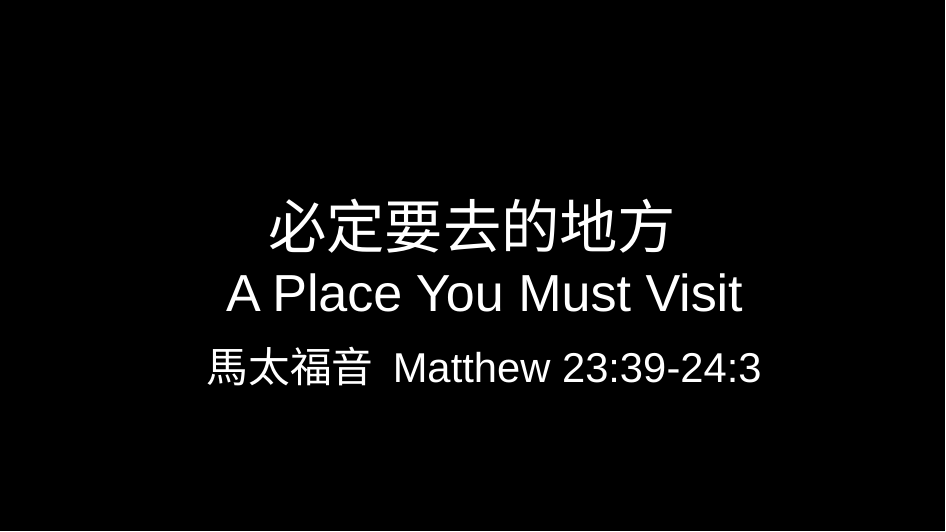

# 必定要去的地方 A Place You Must Visit
馬太福音 Matthew 23:39-24:3